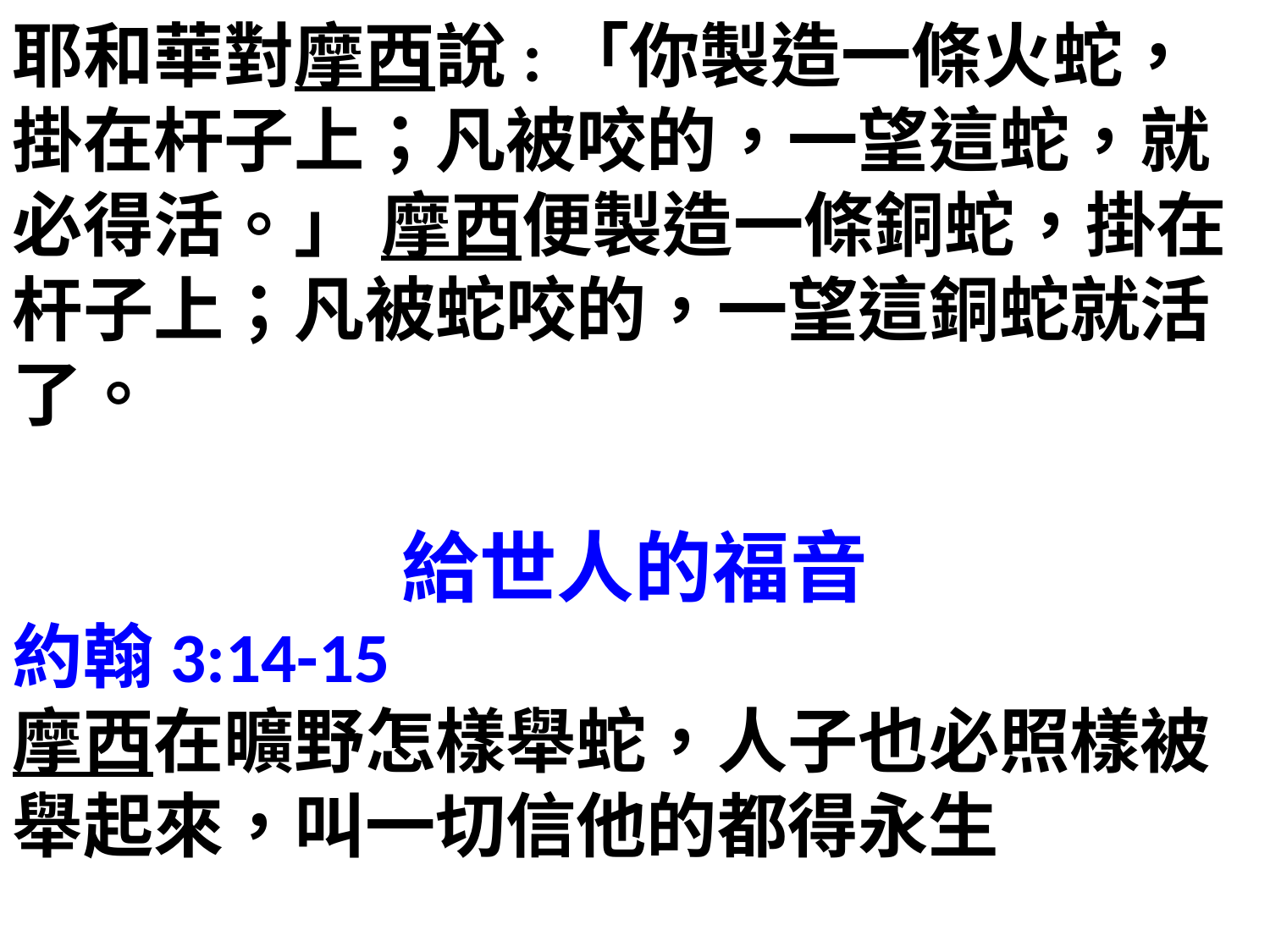

耶和華對摩西說:「你製造一條火蛇，掛在杆子上；凡被咬的，一望這蛇，就必得活。」 摩西便製造一條銅蛇，掛在杆子上；凡被蛇咬的，一望這銅蛇就活了。

給世人的福音
約翰3:14-15
摩西在曠野怎樣舉蛇，人子也必照樣被舉起來，叫一切信他的都得永生